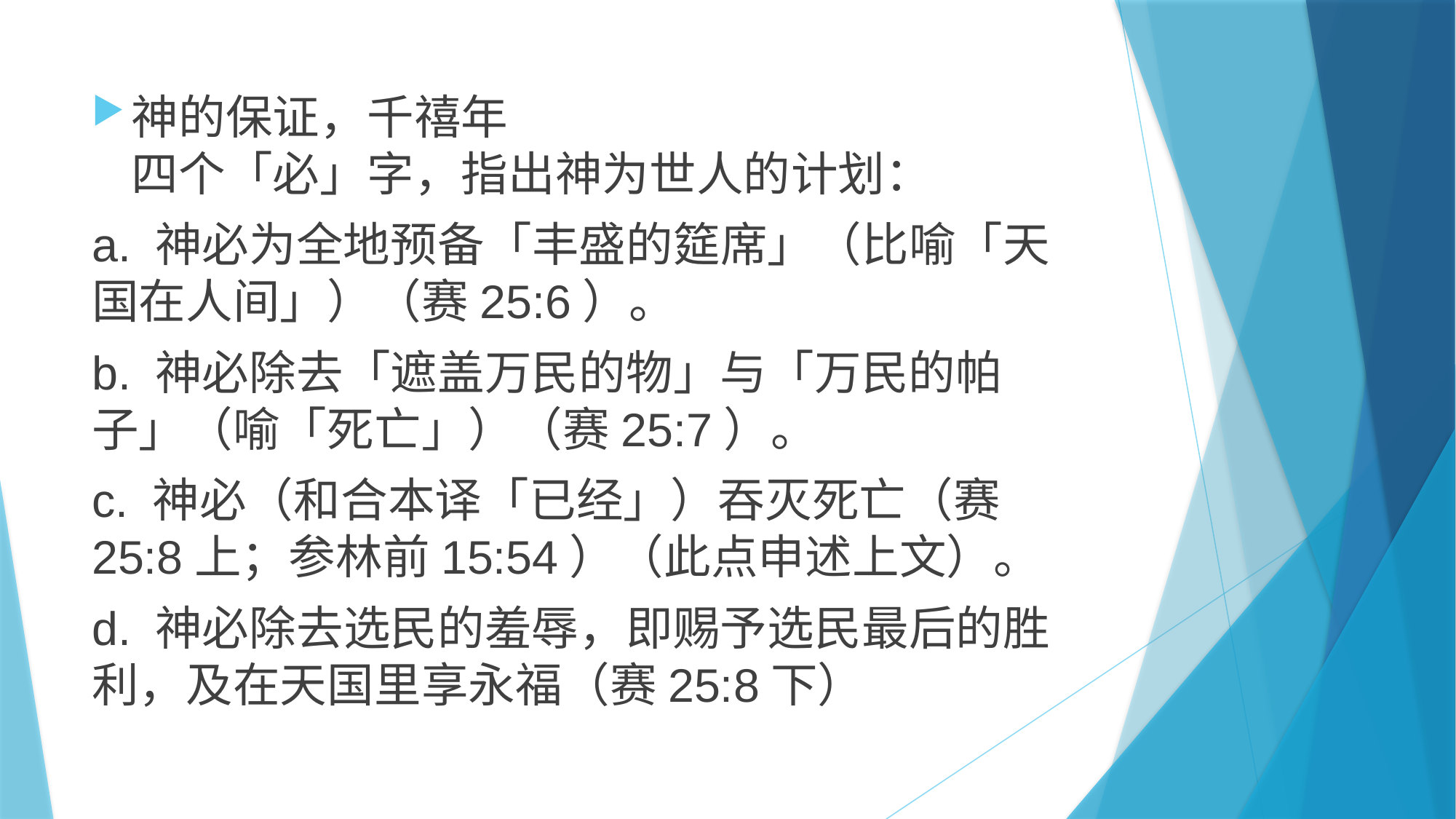

神的保证，千禧年
四个「必」字，指出神为世人的计划：
a. 神必为全地预备「丰盛的筵席」（比喻「天国在人间」）（赛25:6）。
b. 神必除去「遮盖万民的物」与「万民的帕子」（喻「死亡」）（赛25:7）。
c. 神必（和合本译「已经」）吞灭死亡（赛25:8上；参林前15:54）（此点申述上文）。
d. 神必除去选民的羞辱，即赐予选民最后的胜利，及在天国里享永福（赛25:8下）